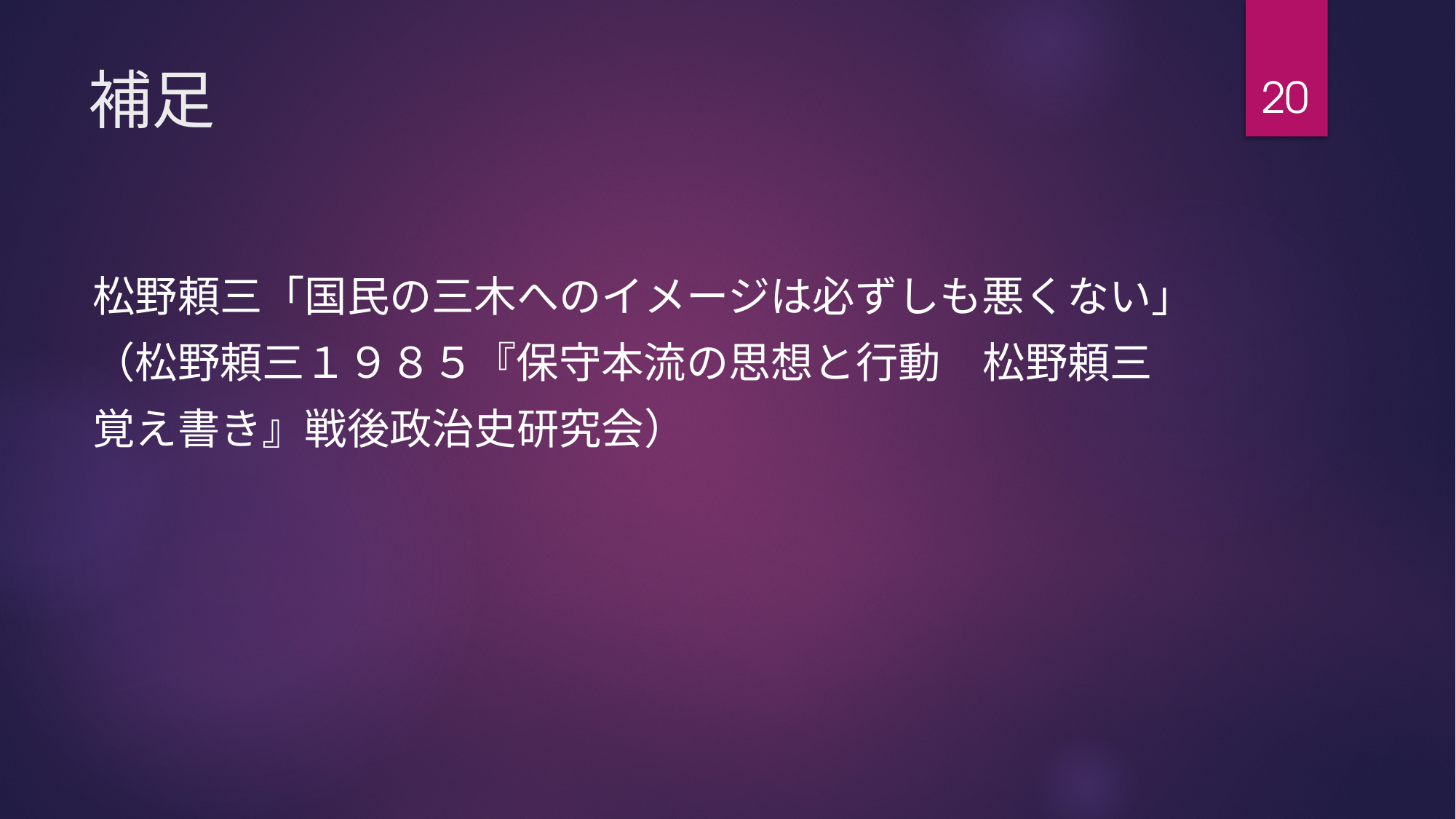

20
# 補足
松野頼三「国民の三木へのイメージは必ずしも悪くない」
（松野頼三１９８５『保守本流の思想と行動　松野頼三
覚え書き』戦後政治史研究会）